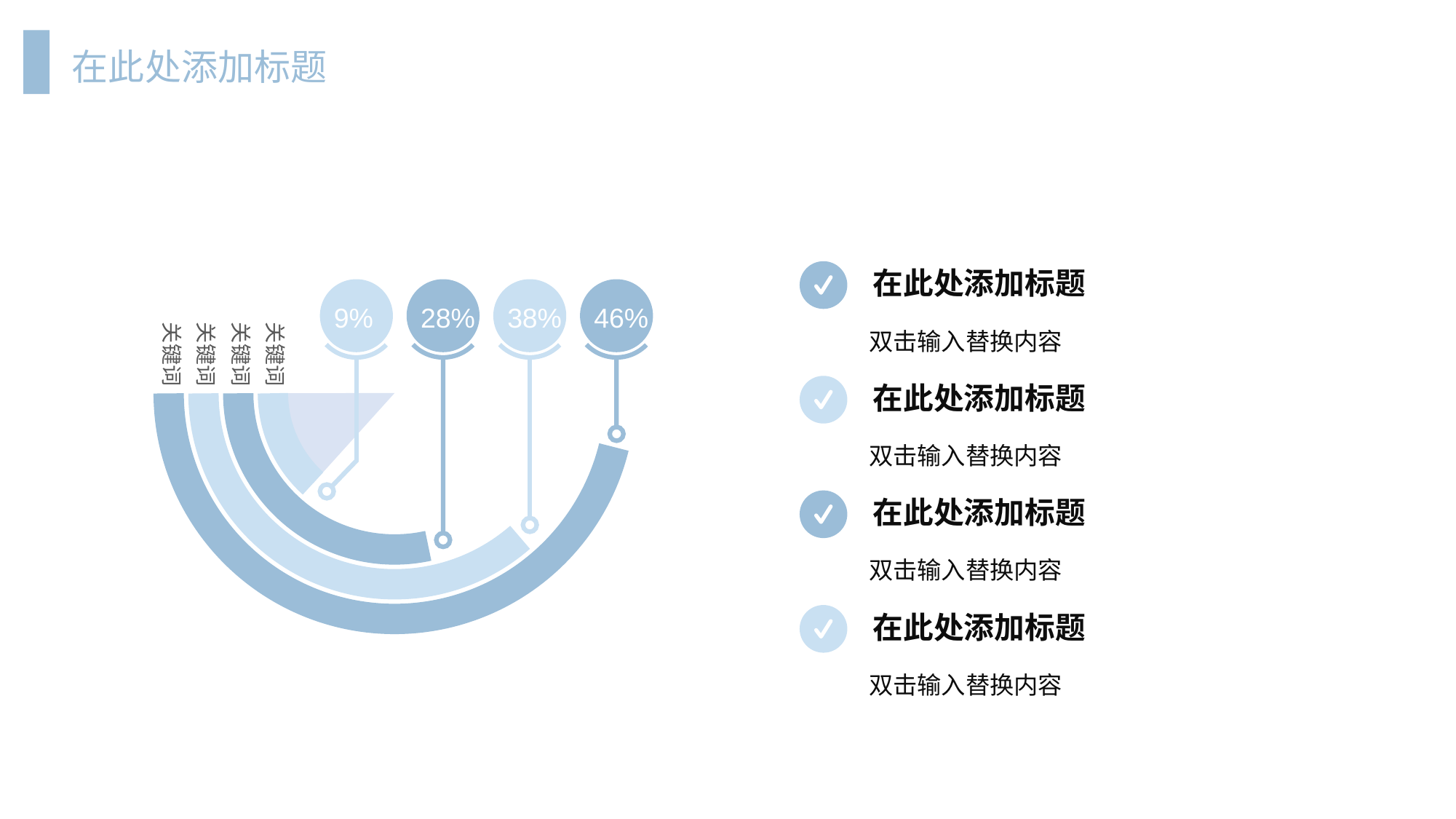

在此处添加标题

38%

9%

28%

46%
关键词
关键词
关键词
关键词
 在此处添加标题
双击输入替换内容

 在此处添加标题
双击输入替换内容

 在此处添加标题
双击输入替换内容

 在此处添加标题
双击输入替换内容